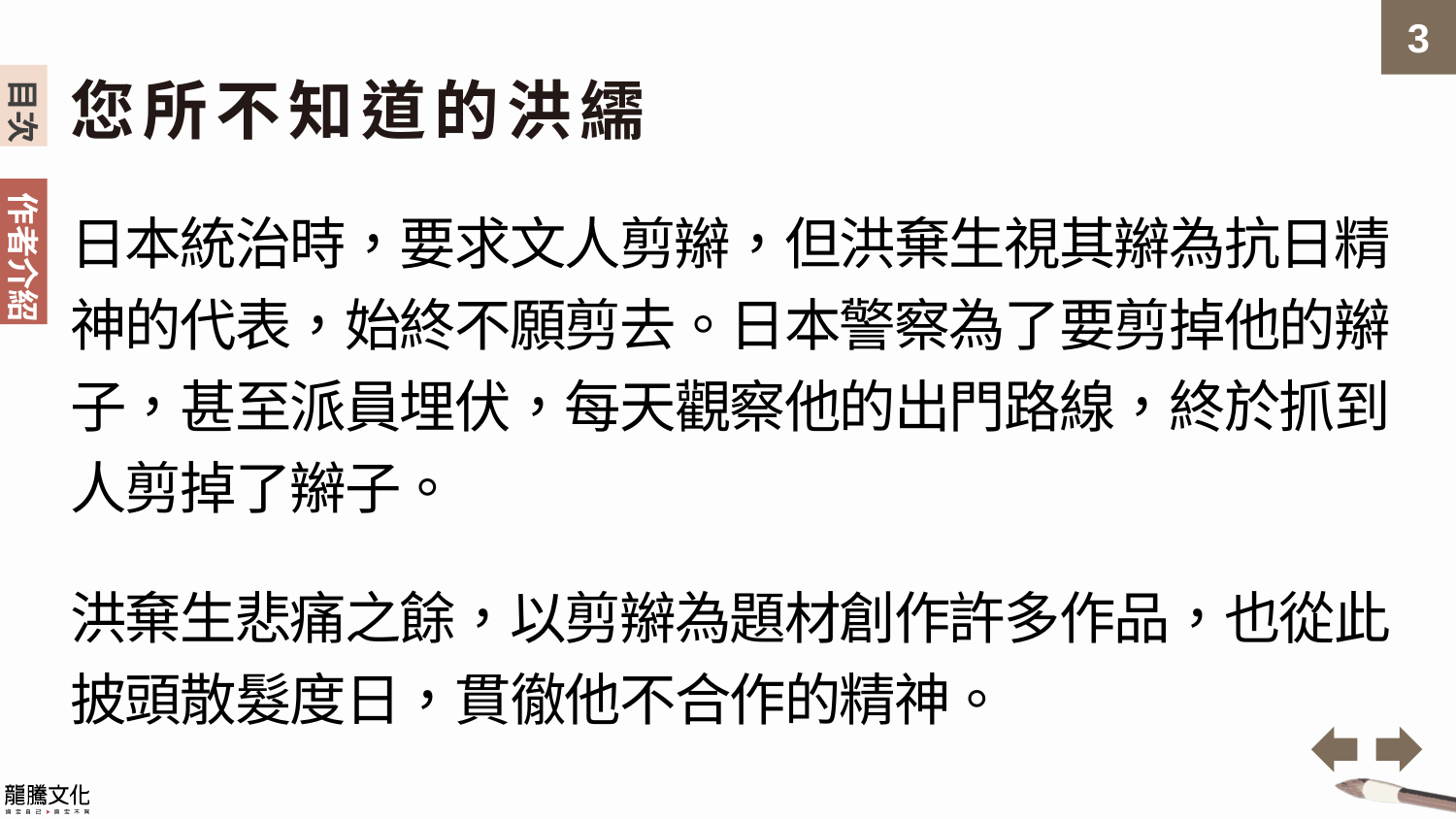

您所不知道的洪繻
日本統治時，要求文人剪辮，但洪棄生視其辮為抗日精神的代表，始終不願剪去。日本警察為了要剪掉他的辮子，甚至派員埋伏，每天觀察他的出門路線，終於抓到人剪掉了辮子。
洪棄生悲痛之餘，以剪辮為題材創作許多作品，也從此披頭散髮度日，貫徹他不合作的精神。